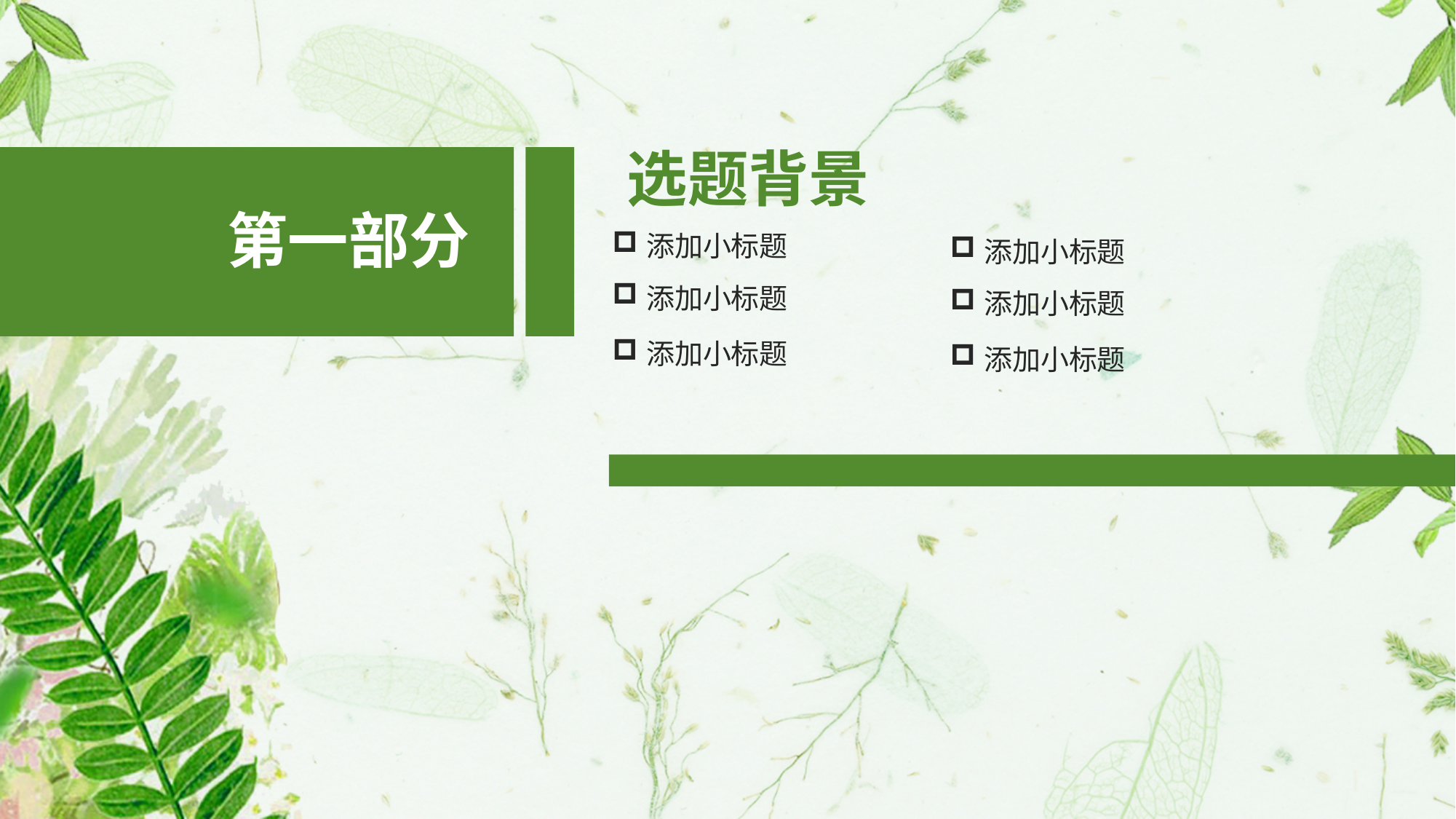

选题背景

第一部分
添加小标题
添加小标题
添加小标题
添加小标题
添加小标题
添加小标题